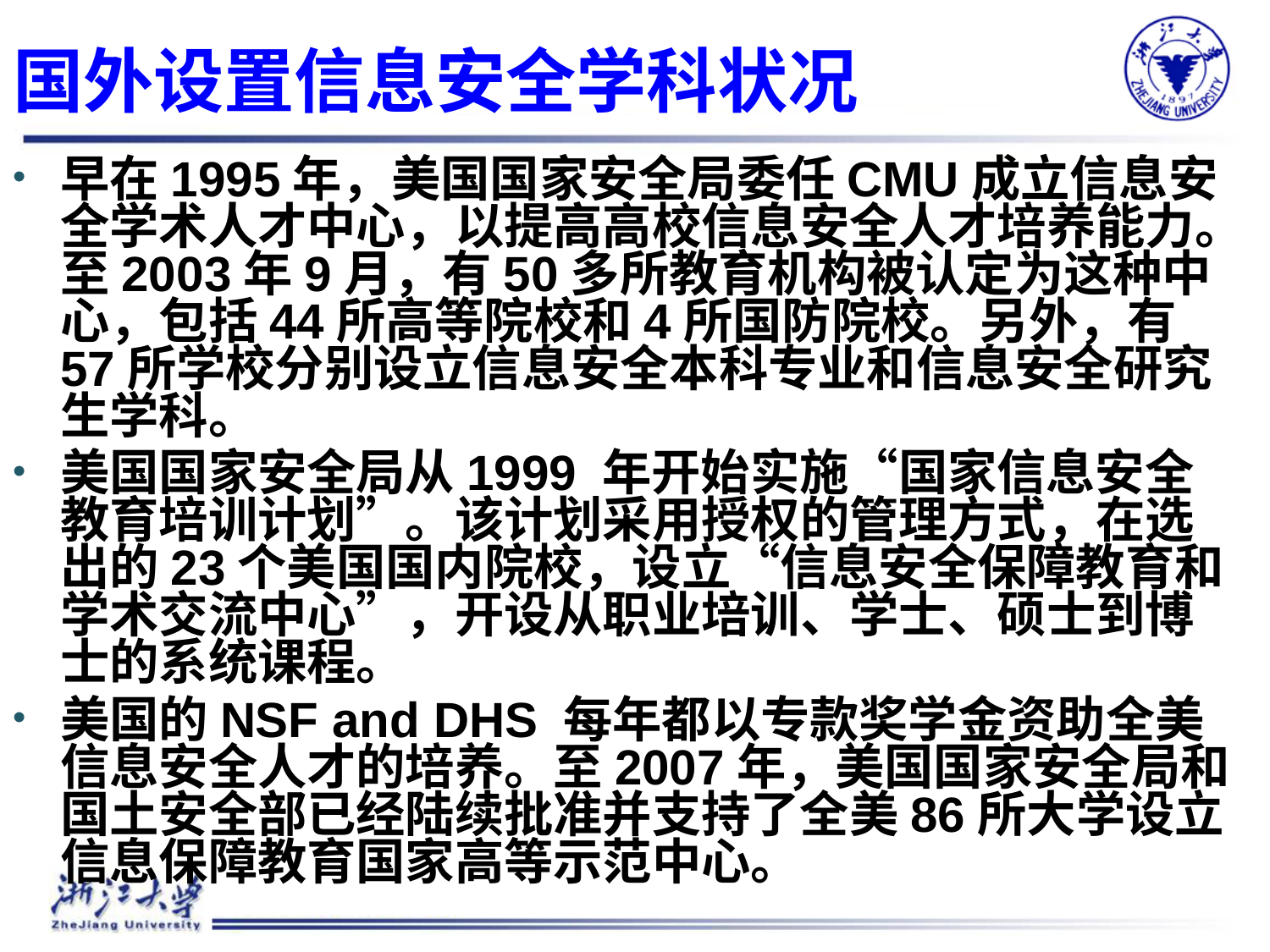

国外设置信息安全学科状况

早在1995年，美国国家安全局委任CMU成立信息安全学术人才中心，以提高高校信息安全人才培养能力。至2003年9月，有50多所教育机构被认定为这种中心，包括44所高等院校和4所国防院校。另外，有57所学校分别设立信息安全本科专业和信息安全研究生学科。
美国国家安全局从1999 年开始实施“国家信息安全教育培训计划”。该计划采用授权的管理方式，在选出的23个美国国内院校，设立“信息安全保障教育和学术交流中心”，开设从职业培训、学士、硕士到博士的系统课程。
美国的NSF and DHS 每年都以专款奖学金资助全美信息安全人才的培养。至2007年，美国国家安全局和国土安全部已经陆续批准并支持了全美86所大学设立信息保障教育国家高等示范中心。